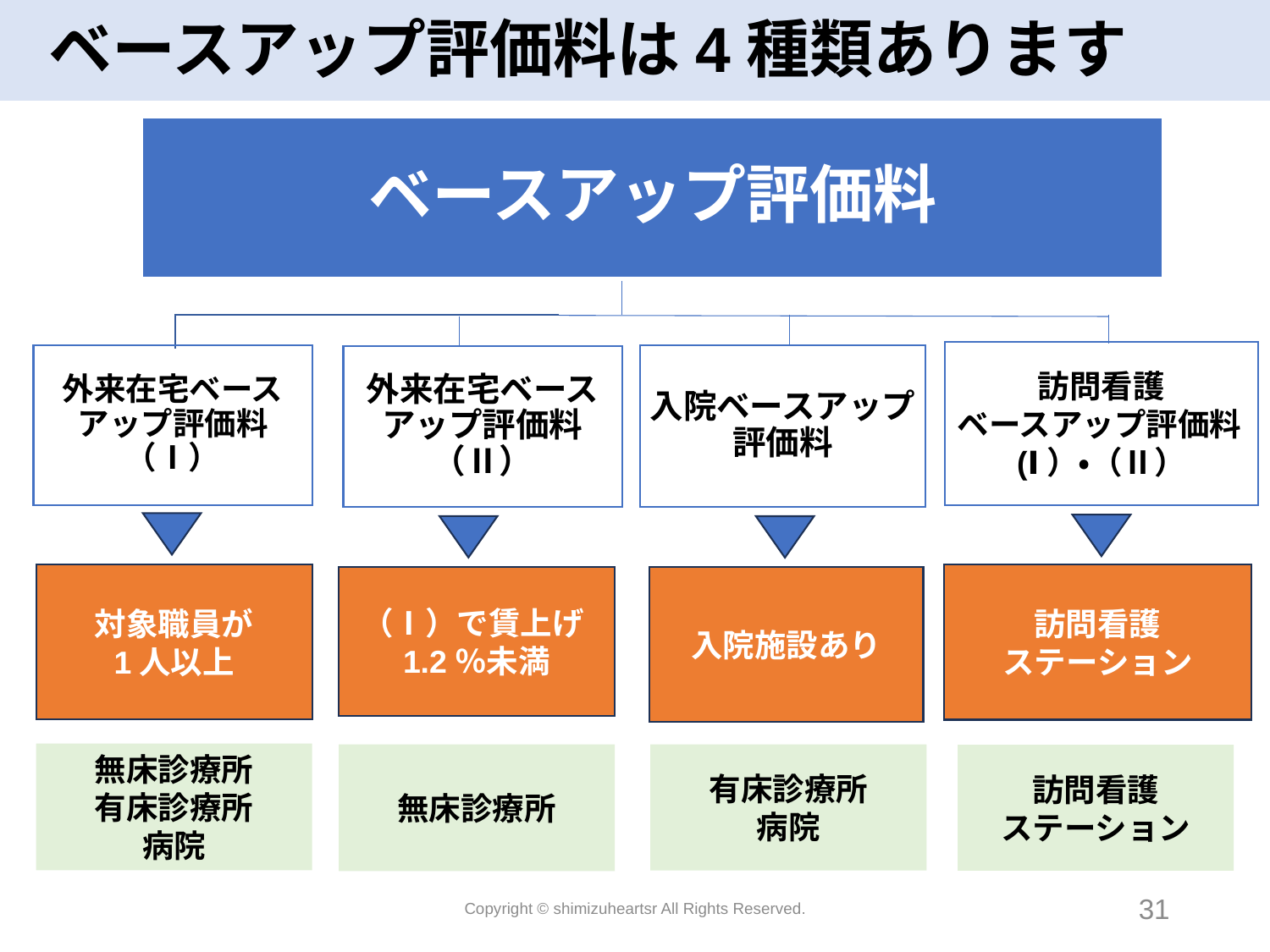

# ベースアップ評価料は4種類あります
ベースアップ評価料

外来在宅ベースアップ評価料（Ⅰ）
入院ベースアップ
評価料
外来在宅ベースアップ評価料（Ⅱ）

訪問看護
ベースアップ評価料(Ⅰ）・（Ⅱ）

対象職員が
1人以上
訪問看護
ステーション
入院施設あり
（Ⅰ）で賃上げ1.2％未満

無床診療所

無床診療所
有床診療所
病院
有床診療所
病院
訪問看護
ステーション
Copyright © shimizuheartsr All Rights Reserved.
31